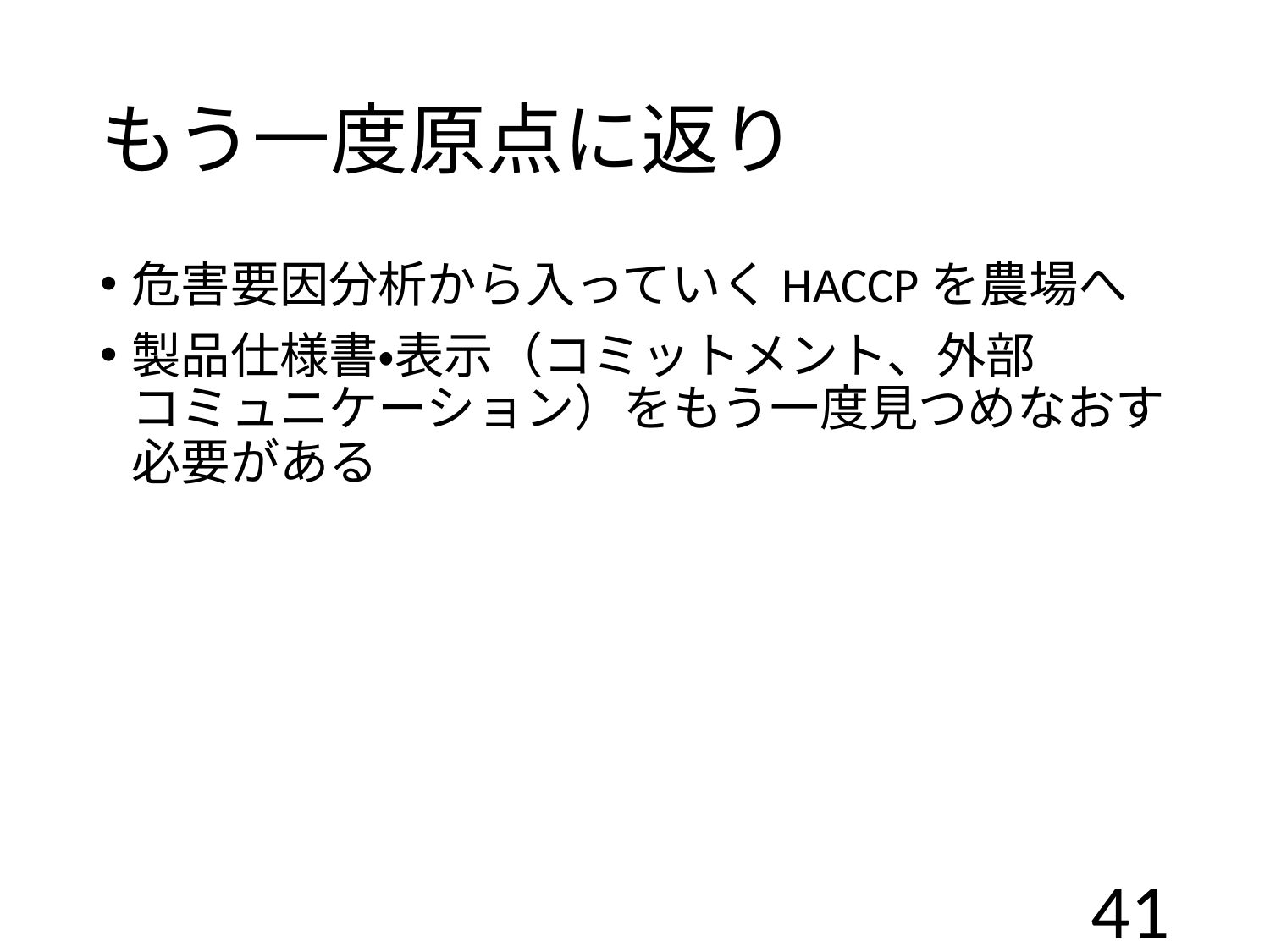

# もう一度原点に返り
危害要因分析から入っていくHACCPを農場へ
製品仕様書・表示（コミットメント、外部　　コミュニケーション）をもう一度見つめなおす必要がある
41